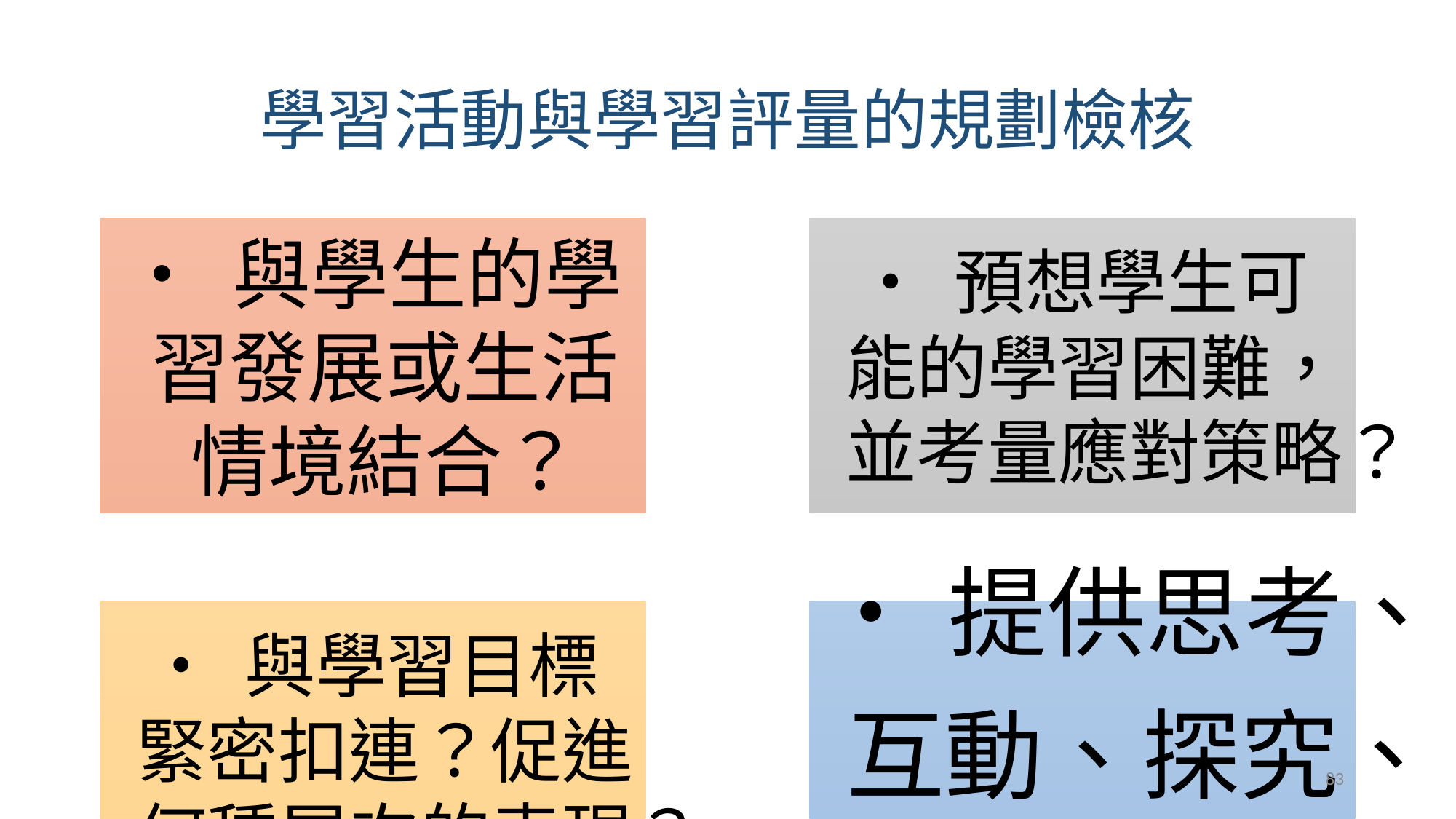

# 學習活動與學習評量的規劃檢核
• 與學生的學習發展或生活情境結合？
• 預想學生可能的學習困難，並考量應對策略？
83